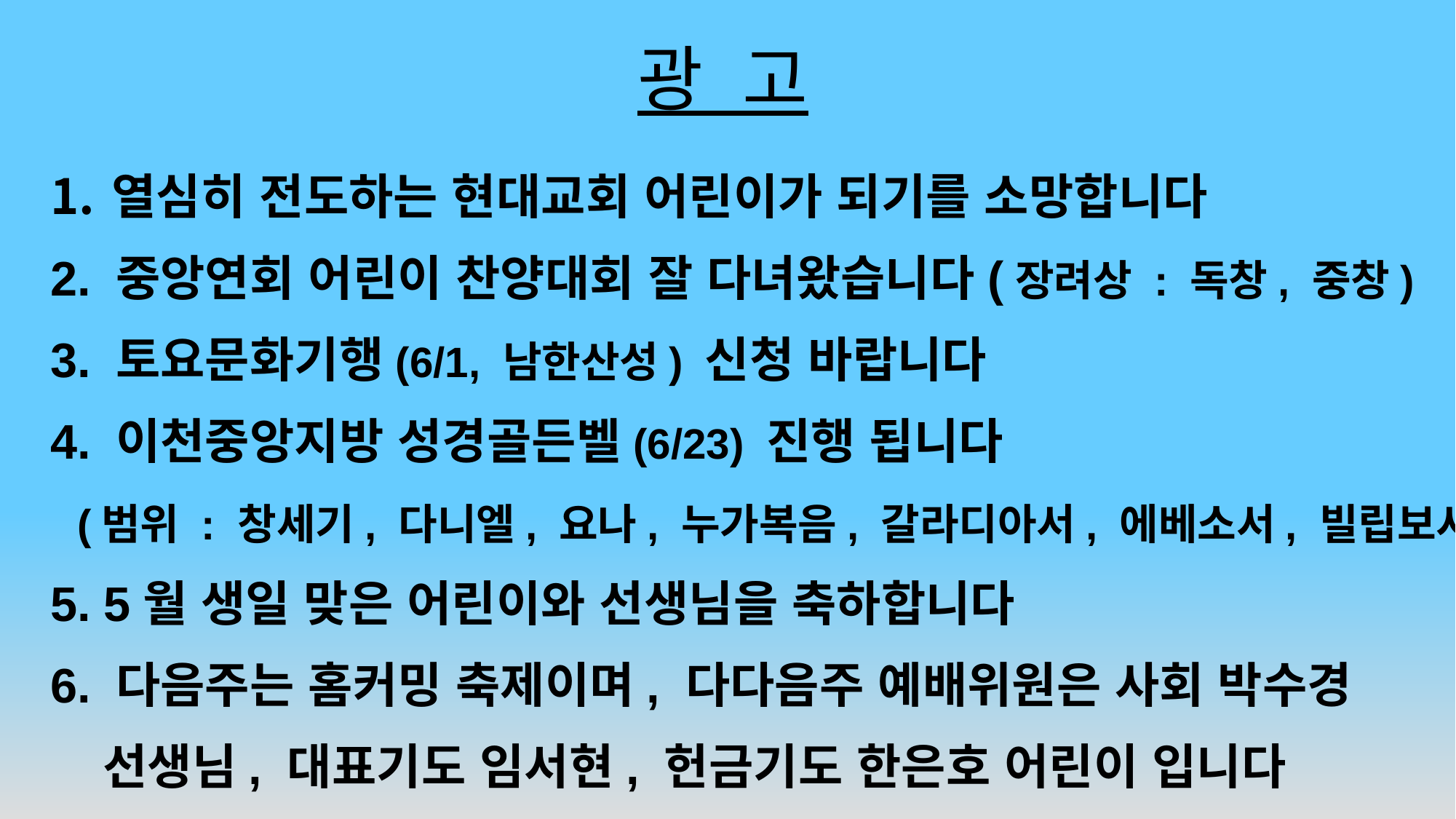

# 광  고
열심히 전도하는 현대교회 어린이가 되기를 소망합니다
2. 중앙연회 어린이 찬양대회 잘 다녀왔습니다(장려상 : 독창, 중창)
3. 토요문화기행(6/1, 남한산성) 신청 바랍니다
4. 이천중앙지방 성경골든벨(6/23) 진행 됩니다
  (범위 : 창세기, 다니엘, 요나, 누가복음, 갈라디아서, 에베소서, 빌립보서)
5. 5월 생일 맞은 어린이와 선생님을 축하합니다
6. 다음주는 홈커밍 축제이며, 다다음주 예배위원은 사회 박수경
   선생님, 대표기도 임서현, 헌금기도 한은호 어린이 입니다